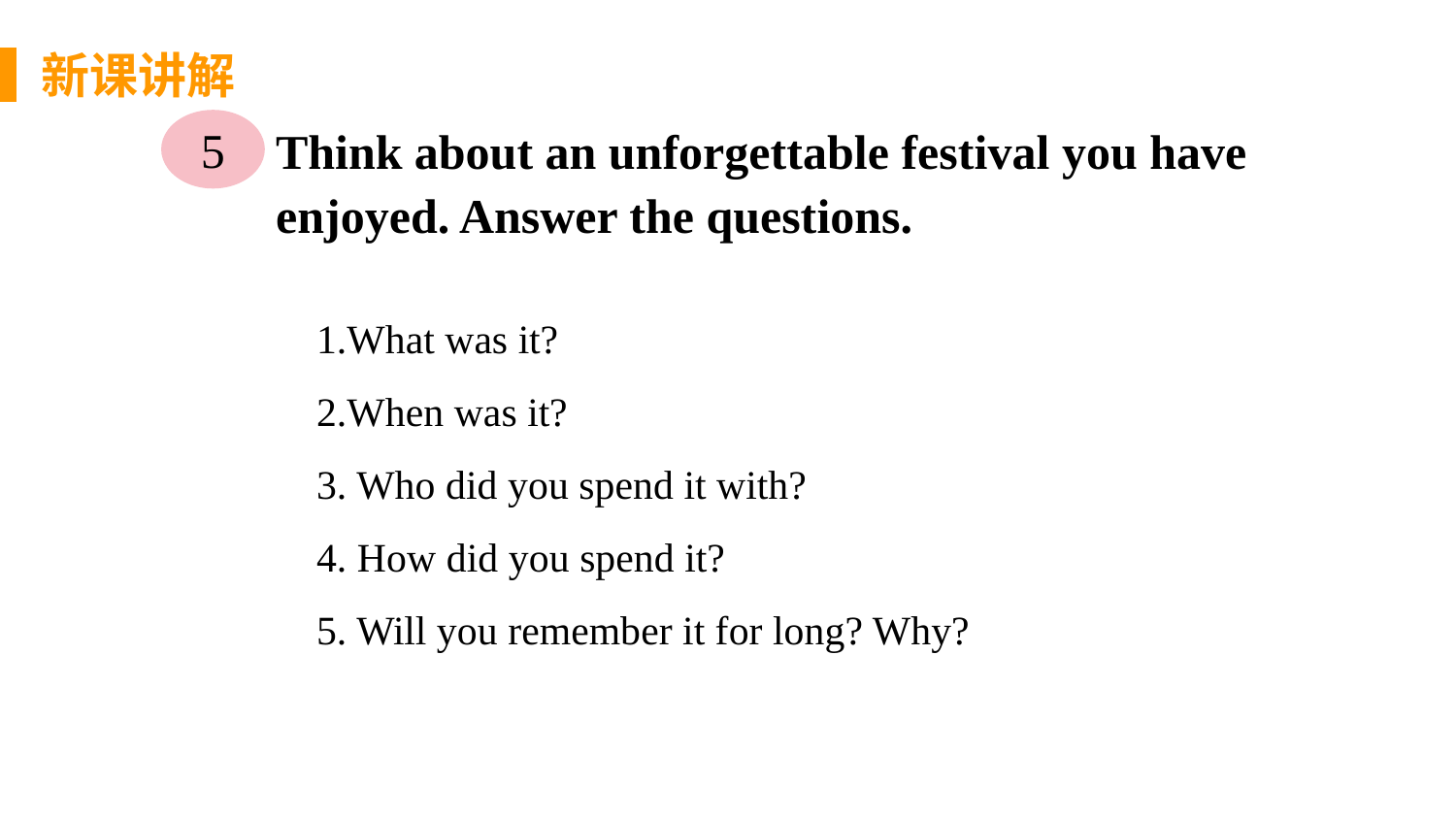

新课讲解

5
Think about an unforgettable festival you have enjoyed. Answer the questions.
    1.What was it?
    2.When was it?
    3. Who did you spend it with?
    4. How did you spend it?
    5. Will you remember it for long? Why?